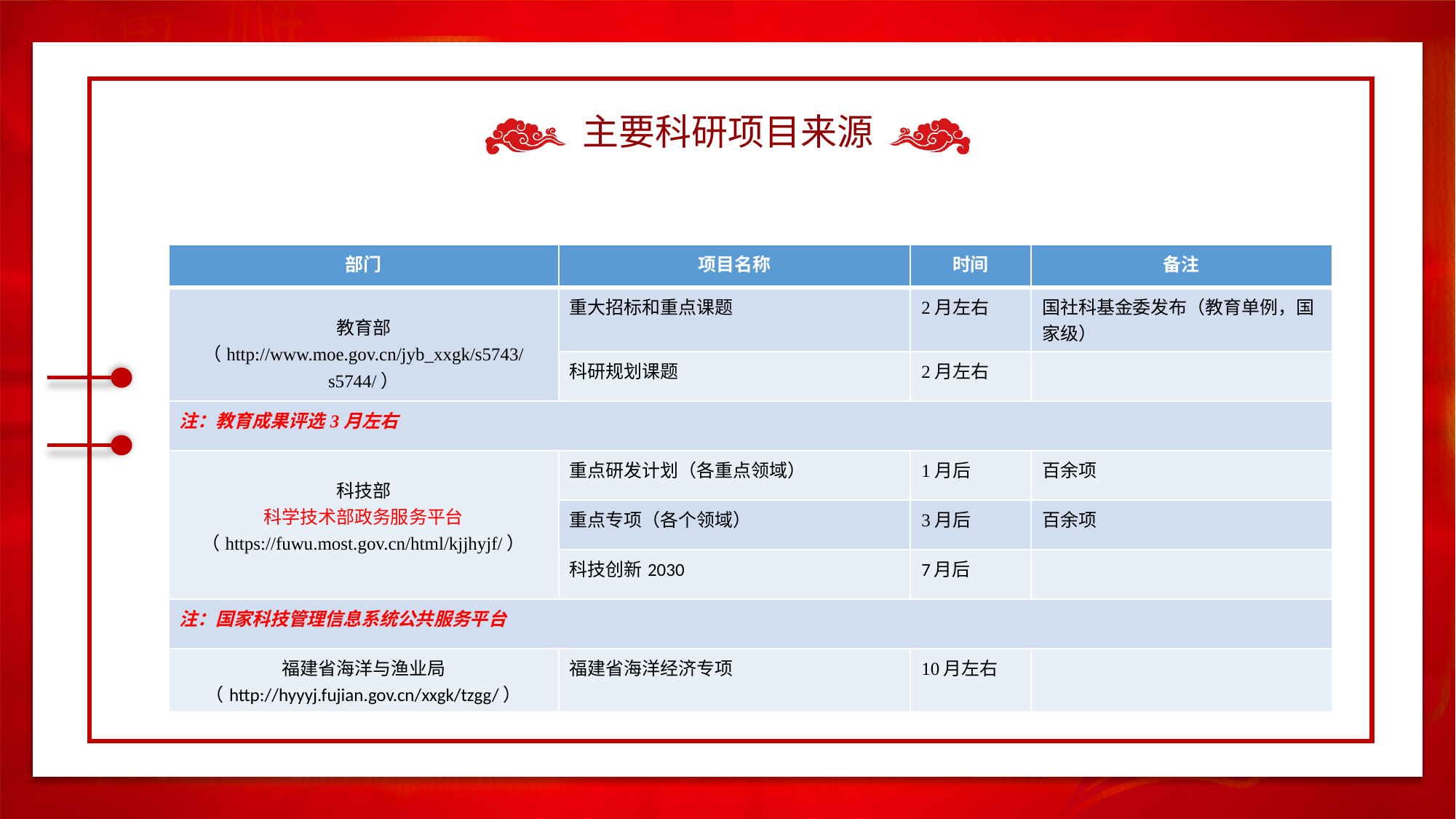

主要科研项目来源

| 部门 | 项目名称 | 时间 | 备注 |
| --- | --- | --- | --- |
| 教育部 （http://www.moe.gov.cn/jyb\_xxgk/s5743/s5744/） | 重大招标和重点课题 | 2月左右 | 国社科基金委发布（教育单例，国家级） |
|  | 科研规划课题 | 2月左右 |  |
| 注：教育成果评选3月左右 |  |  |  |
| 科技部 科学技术部政务服务平台 （https://fuwu.most.gov.cn/html/kjjhyjf/） | 重点研发计划（各重点领域） | 1月后 | 百余项 |
|  | 重点专项（各个领域） | 3月后 | 百余项 |
|  | 科技创新2030 | 7月后 |  |
| 注：国家科技管理信息系统公共服务平台 |  |  |  |
| 福建省海洋与渔业局 （http://hyyyj.fujian.gov.cn/xxgk/tzgg/） | 福建省海洋经济专项 | 10月左右 |  |